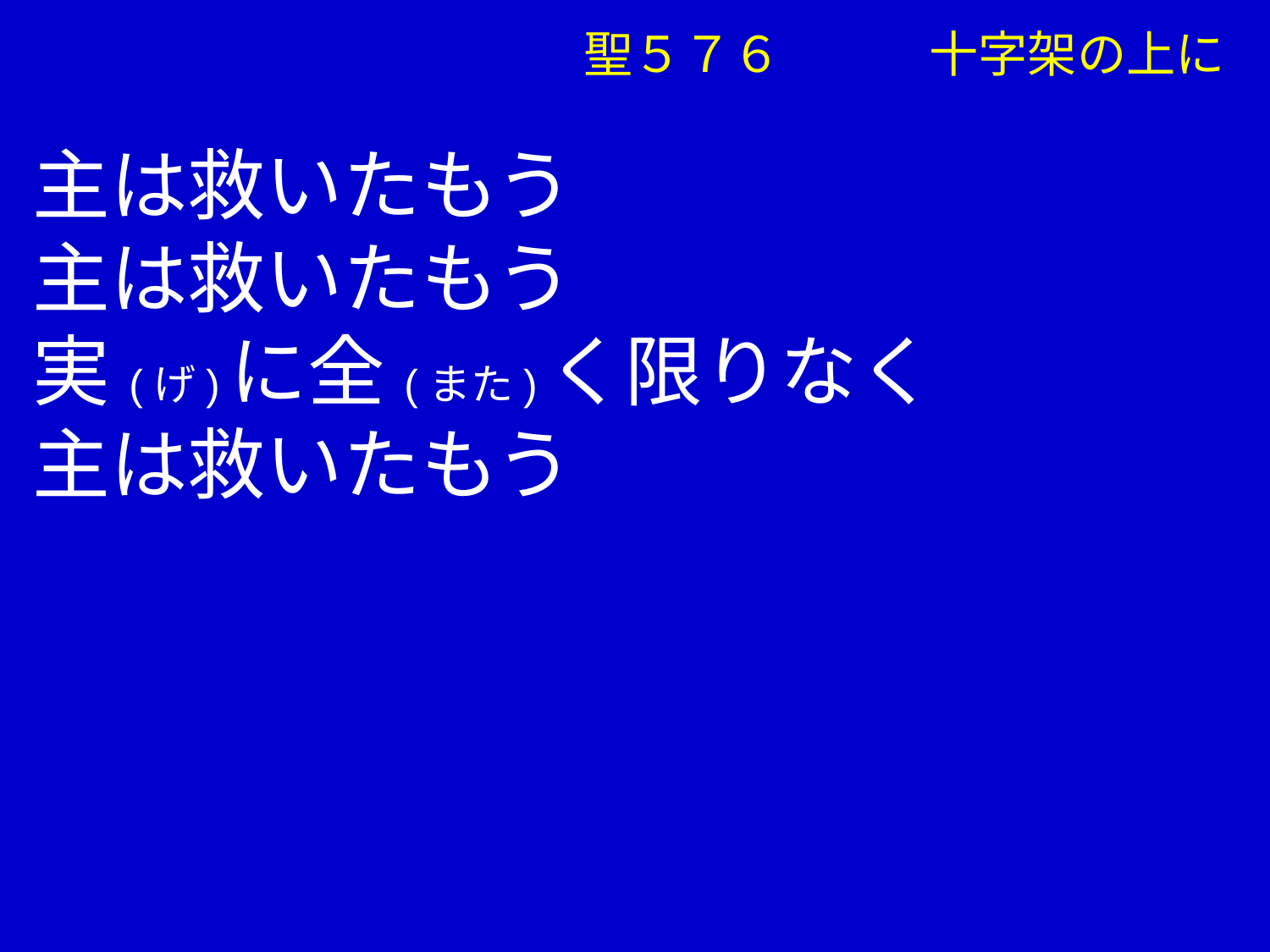

聖５７６　　　十字架の上に
主は救いたもう
主は救いたもう
実(げ)に全(また)く限りなく
主は救いたもう